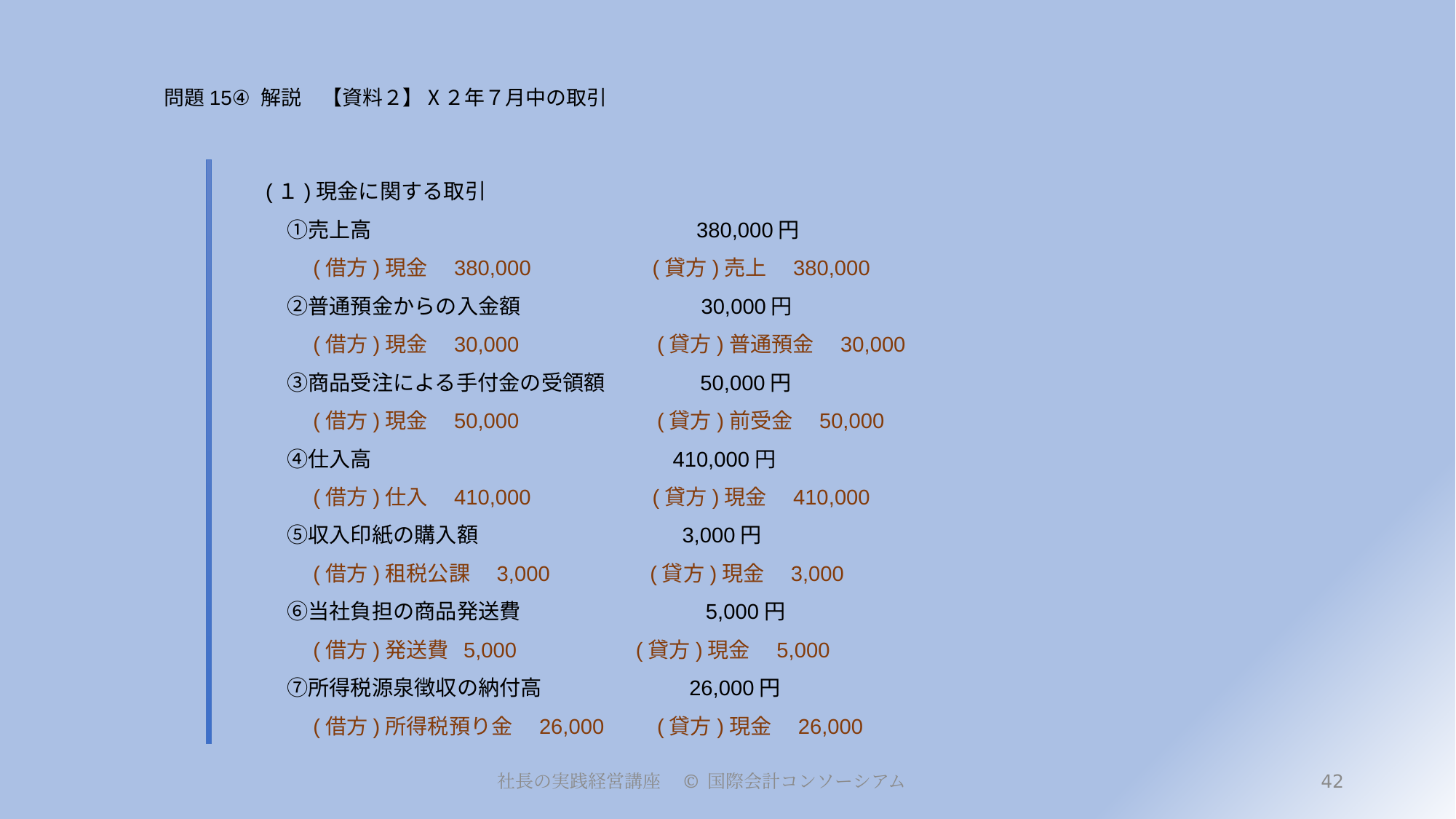

# 問題15④ 解説　【資料２】Ⅹ２年７月中の取引

(１)現金に関する取引
　①売上高　　　　　　　　　　　　　　　380,000円
　　(借方)現金　380,000　　　 　　(貸方)売上　380,000
　②普通預金からの入金額　　　　　　　 　30,000円
　　(借方)現金　30,000　　　　　　(貸方)普通預金　30,000
　③商品受注による手付金の受領額　　　 　50,000円
　　(借方)現金　50,000　　　　　　(貸方)前受金　50,000
　④仕入高　　　　　　　　　　　　　    410,000円
　　(借方)仕入　410,000　　　　　 (貸方)現金　410,000
　⑤収入印紙の購入額　　　　　　　　      3,000円
　　(借方)租税公課　3,000　　　　 (貸方)現金　3,000
　⑥当社負担の商品発送費　　　　　　　  　5,000円
　　(借方)発送費  5,000　　　　     (貸方)現金　5,000
　⑦所得税源泉徴収の納付高　　　　　　   26,000円
　　(借方)所得税預り金　26,000　　(貸方)現金　26,000
42
社長の実践経営講座　© 国際会計コンソーシアム